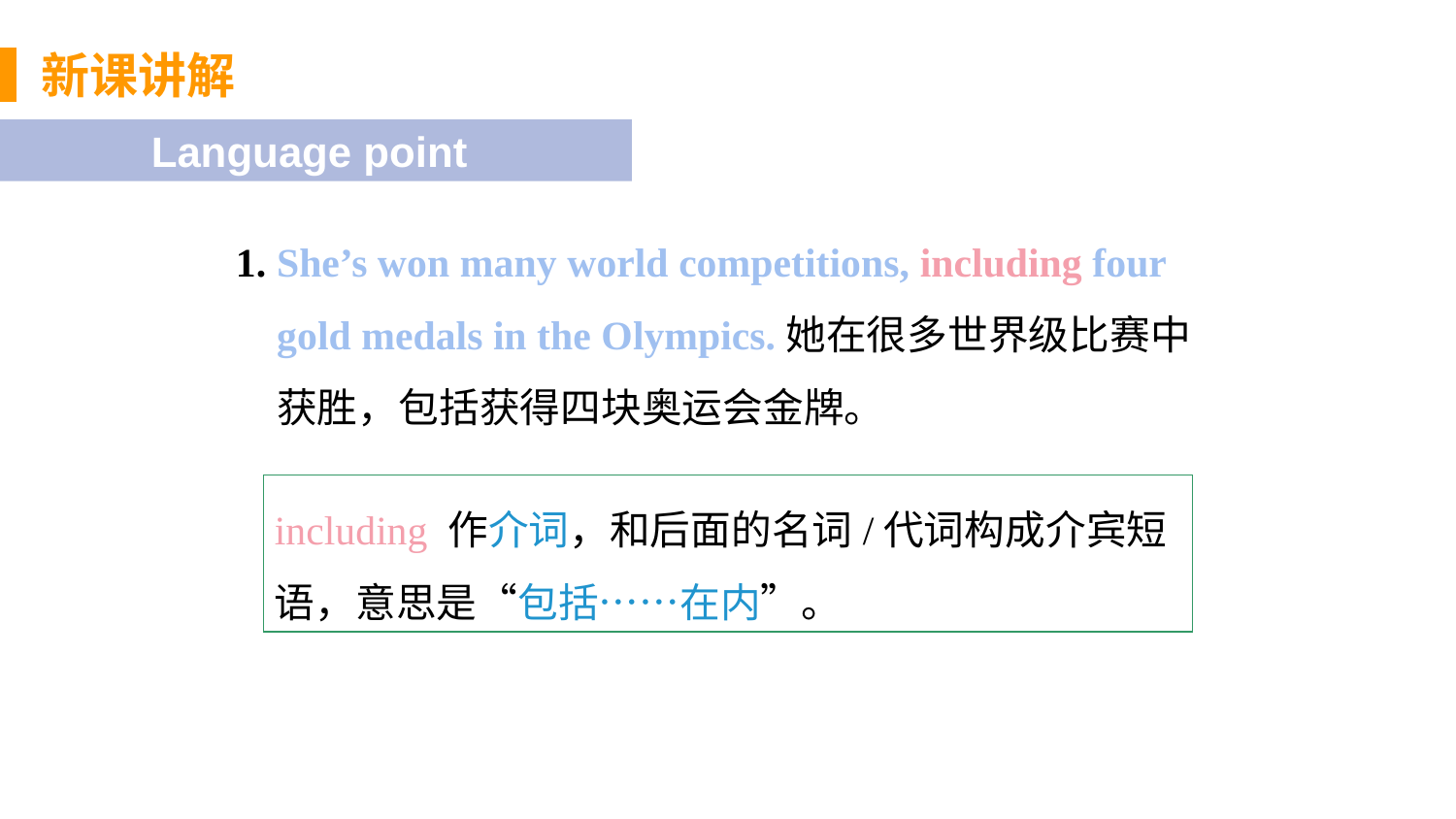

新课讲解

Language point
1. She’s won many world competitions, including four gold medals in the Olympics.她在很多世界级比赛中获胜，包括获得四块奥运会金牌。
including 作介词，和后面的名词/代词构成介宾短语，意思是“包括……在内”。